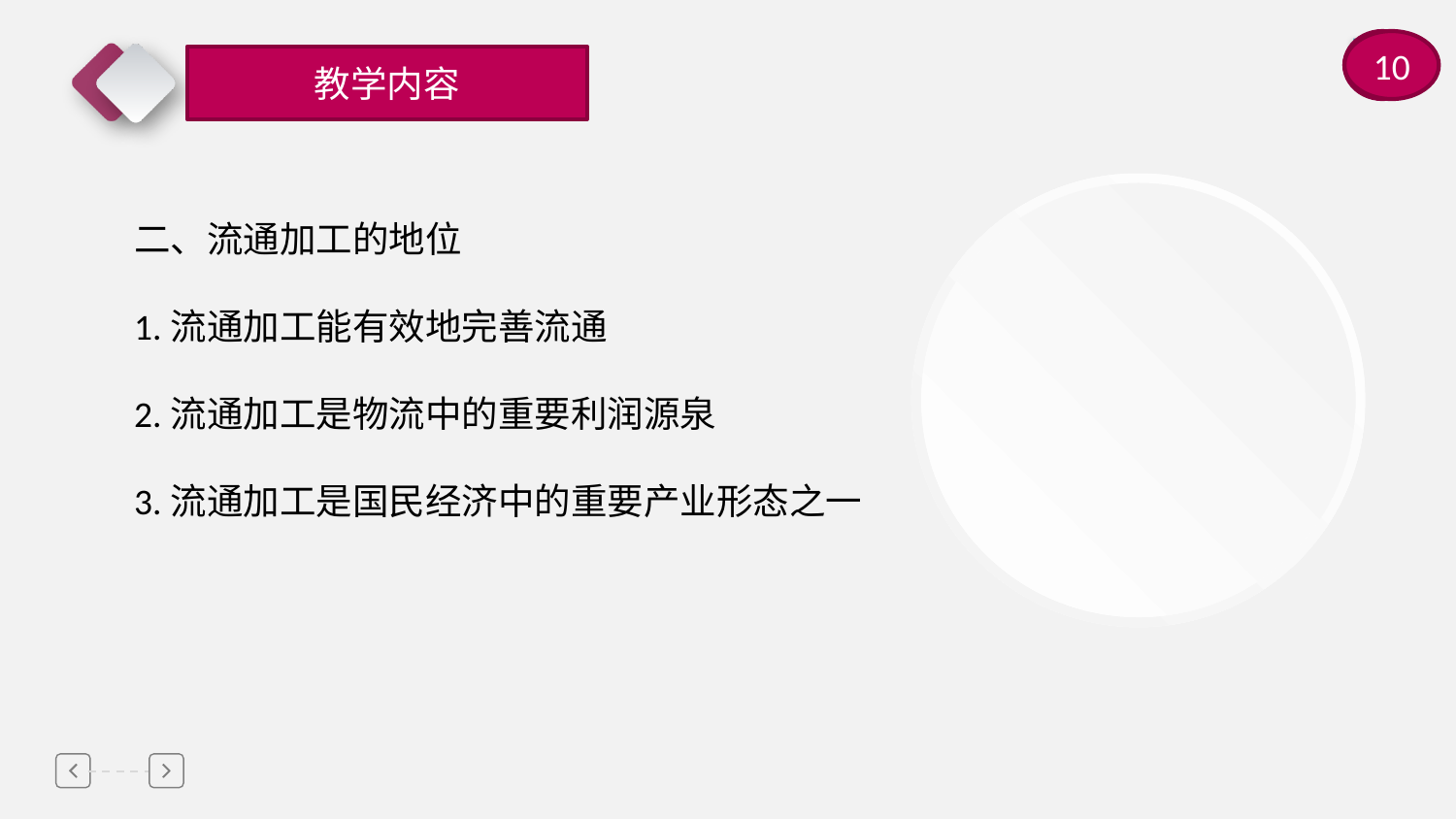

10
1
教学内容

二、流通加工的地位

1.流通加工能有效地完善流通

2.流通加工是物流中的重要利润源泉

3.流通加工是国民经济中的重要产业形态之一